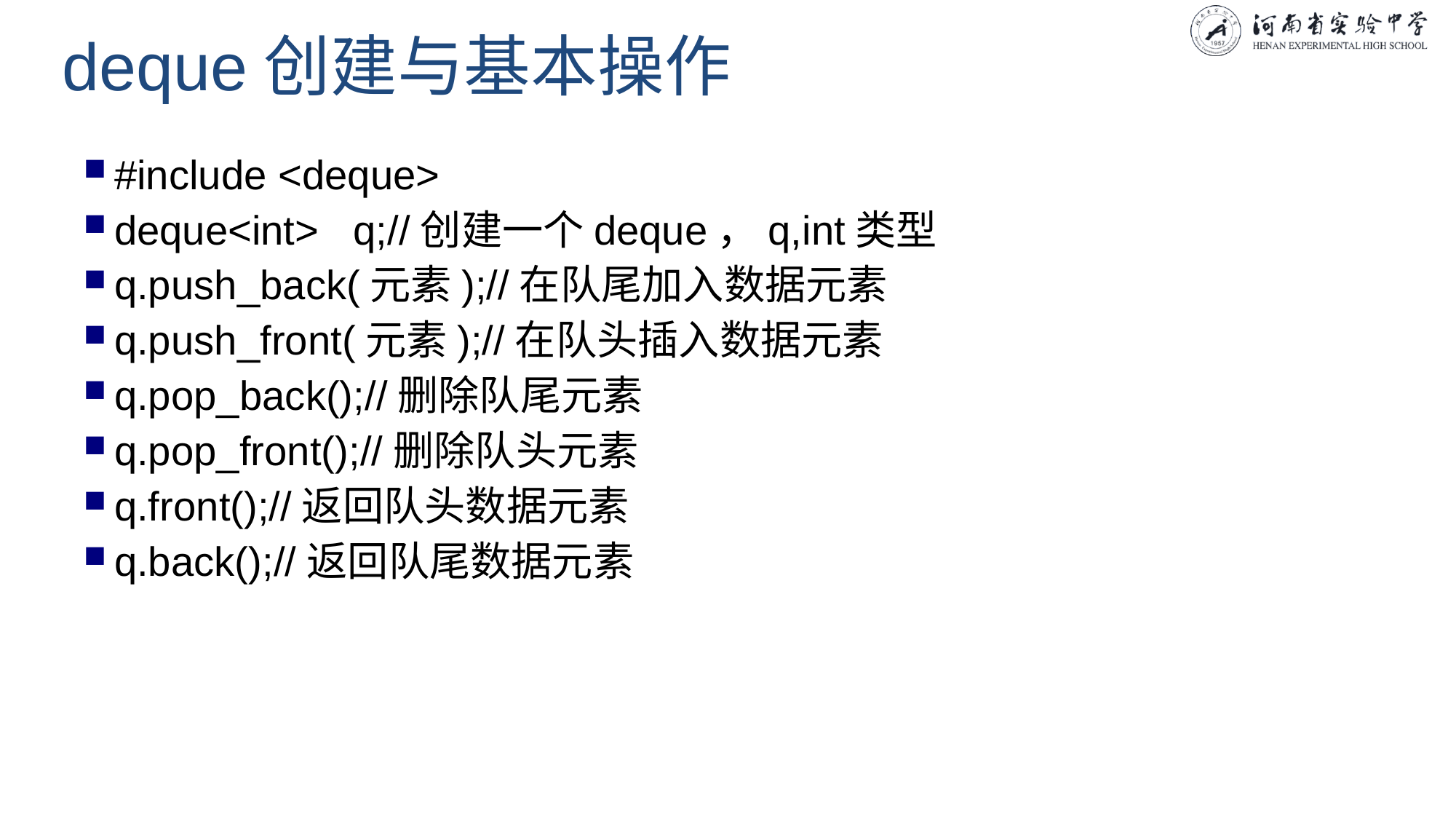

# deque创建与基本操作
#include <deque>
deque<int>   q;//创建一个deque，q,int类型
q.push_back(元素);//在队尾加入数据元素
q.push_front(元素);//在队头插入数据元素
q.pop_back();//删除队尾元素
q.pop_front();//删除队头元素
q.front();//返回队头数据元素
q.back();//返回队尾数据元素